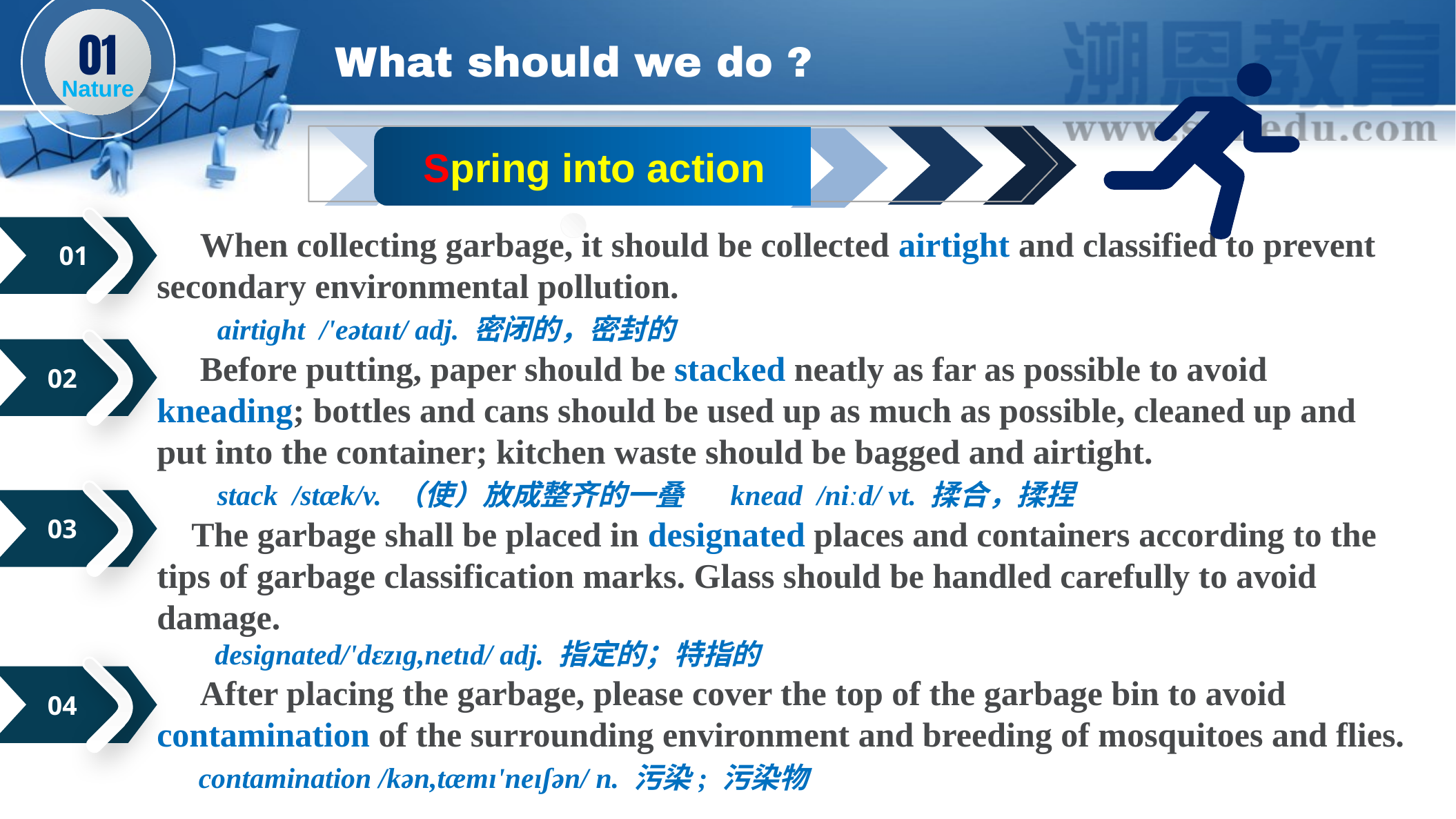

Spring into action

01
Nature
# What should we do ?

     When collecting garbage, it should be collected airtight and classified to prevent secondary environmental pollution.
       airtight  /'eətaɪt/ adj. 密闭的，密封的
     Before putting, paper should be stacked neatly as far as possible to avoid kneading; bottles and cans should be used up as much as possible, cleaned up and put into the container; kitchen waste should be bagged and airtight.
       stack  /stæk/v. （使）放成整齐的一叠      knead  /niːd/ vt. 揉合，揉捏
    The garbage shall be placed in designated places and containers according to the tips of garbage classification marks. Glass should be handled carefully to avoid damage.
        designated/'dɛzɪg,netɪd/ adj. 指定的；特指的
     After placing the garbage, please cover the top of the garbage bin to avoid contamination of the surrounding environment and breeding of mosquitoes and flies.
     contamination /kən,tæmɪ'neɪʃən/ n. 污染; 污染物

01

02

03

04